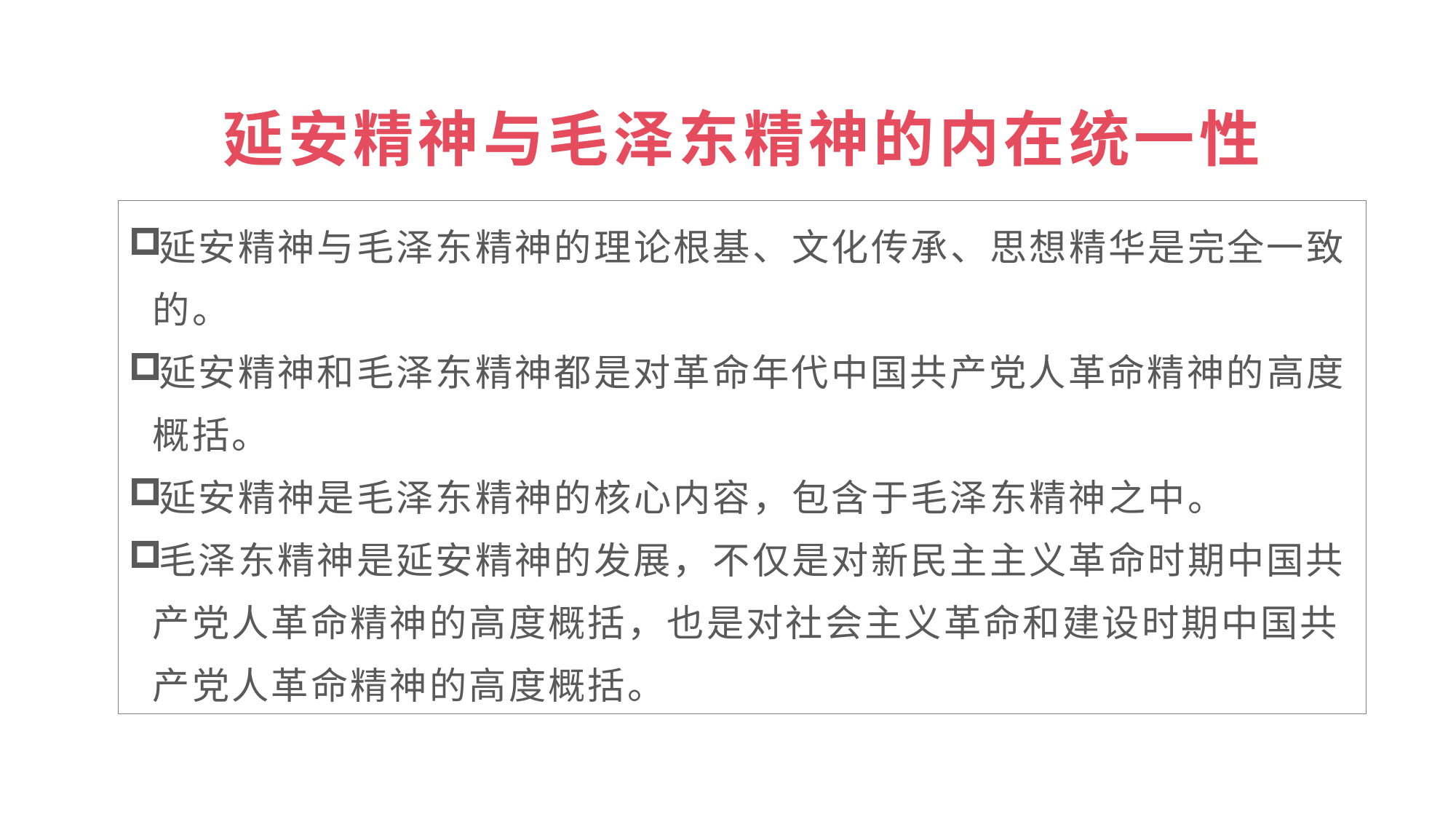

# 延安精神与毛泽东精神的内在统一性
延安精神与毛泽东精神的理论根基、文化传承、思想精华是完全一致的。
延安精神和毛泽东精神都是对革命年代中国共产党人革命精神的高度概括。
延安精神是毛泽东精神的核心内容，包含于毛泽东精神之中。
毛泽东精神是延安精神的发展，不仅是对新民主主义革命时期中国共产党人革命精神的高度概括，也是对社会主义革命和建设时期中国共产党人革命精神的高度概括。